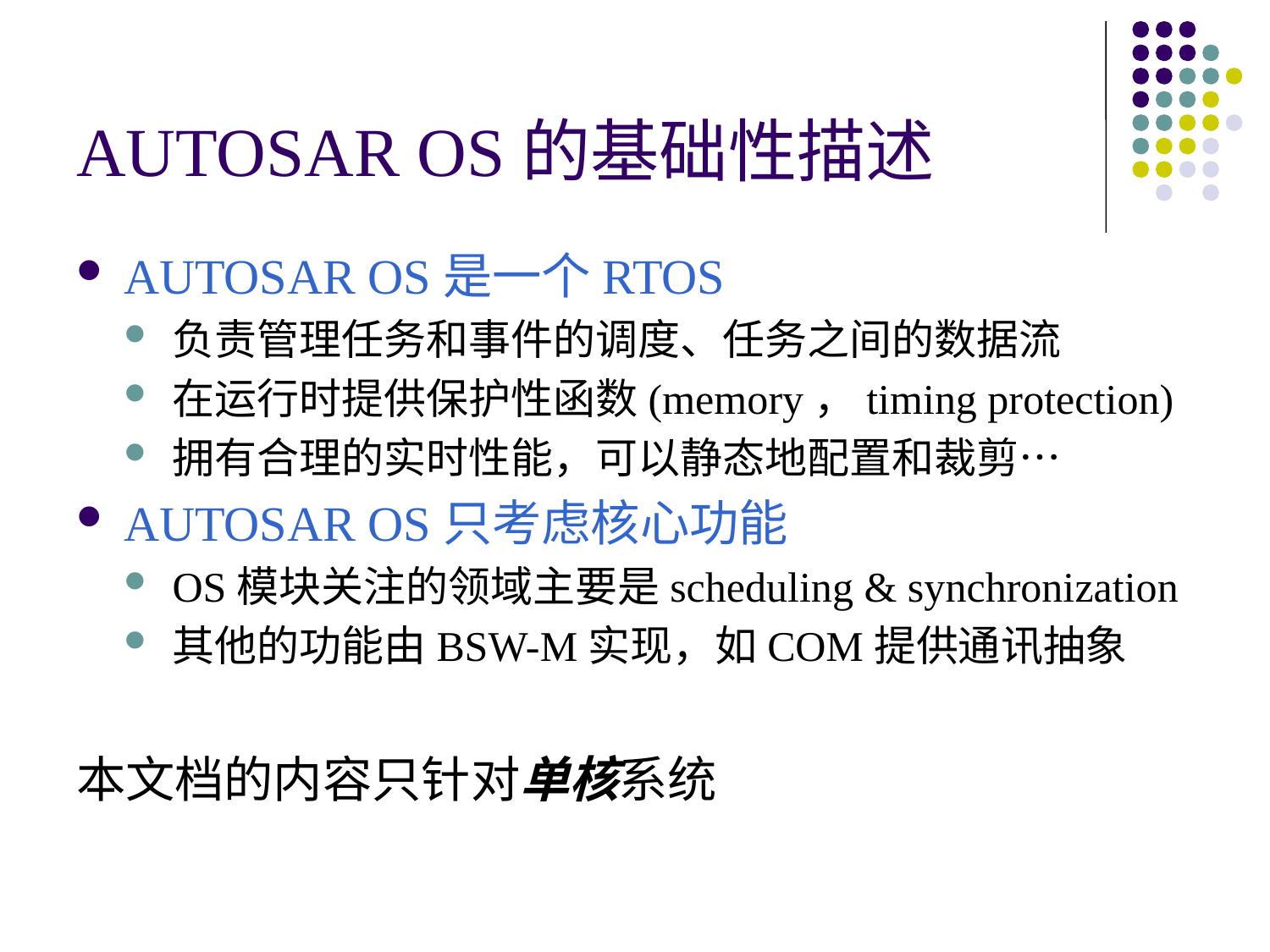

# AUTOSAR OS的基础性描述
AUTOSAR OS是一个RTOS
负责管理任务和事件的调度、任务之间的数据流
在运行时提供保护性函数(memory，timing protection)
拥有合理的实时性能，可以静态地配置和裁剪…
AUTOSAR OS只考虑核心功能
OS模块关注的领域主要是scheduling & synchronization
其他的功能由BSW-M实现，如COM提供通讯抽象

本文档的内容只针对单核系统